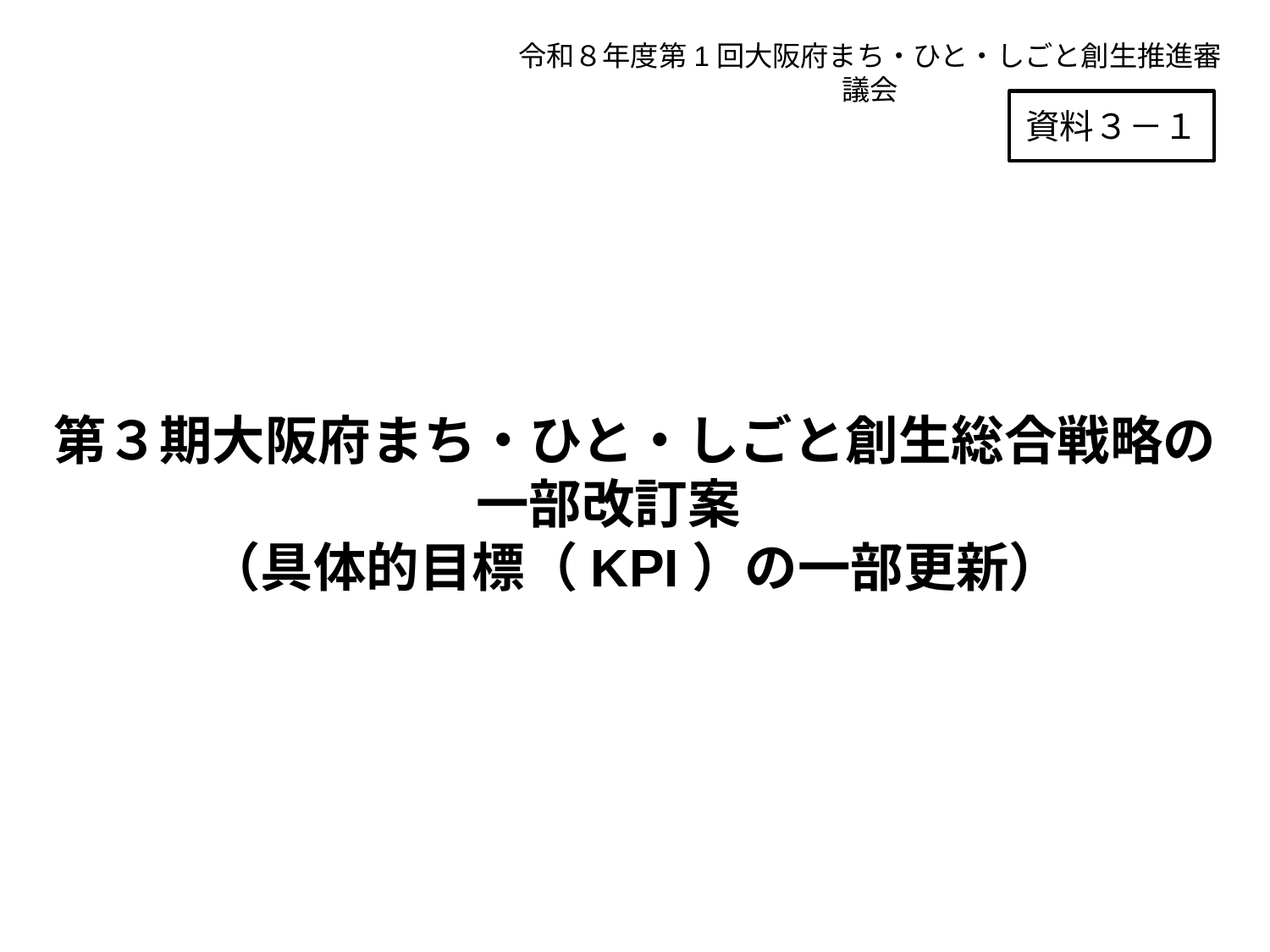

令和８年度第1回大阪府まち・ひと・しごと創生推進審議会
資料３－１
第３期大阪府まち・ひと・しごと創生総合戦略の
一部改訂案
（具体的目標（KPI）の一部更新）